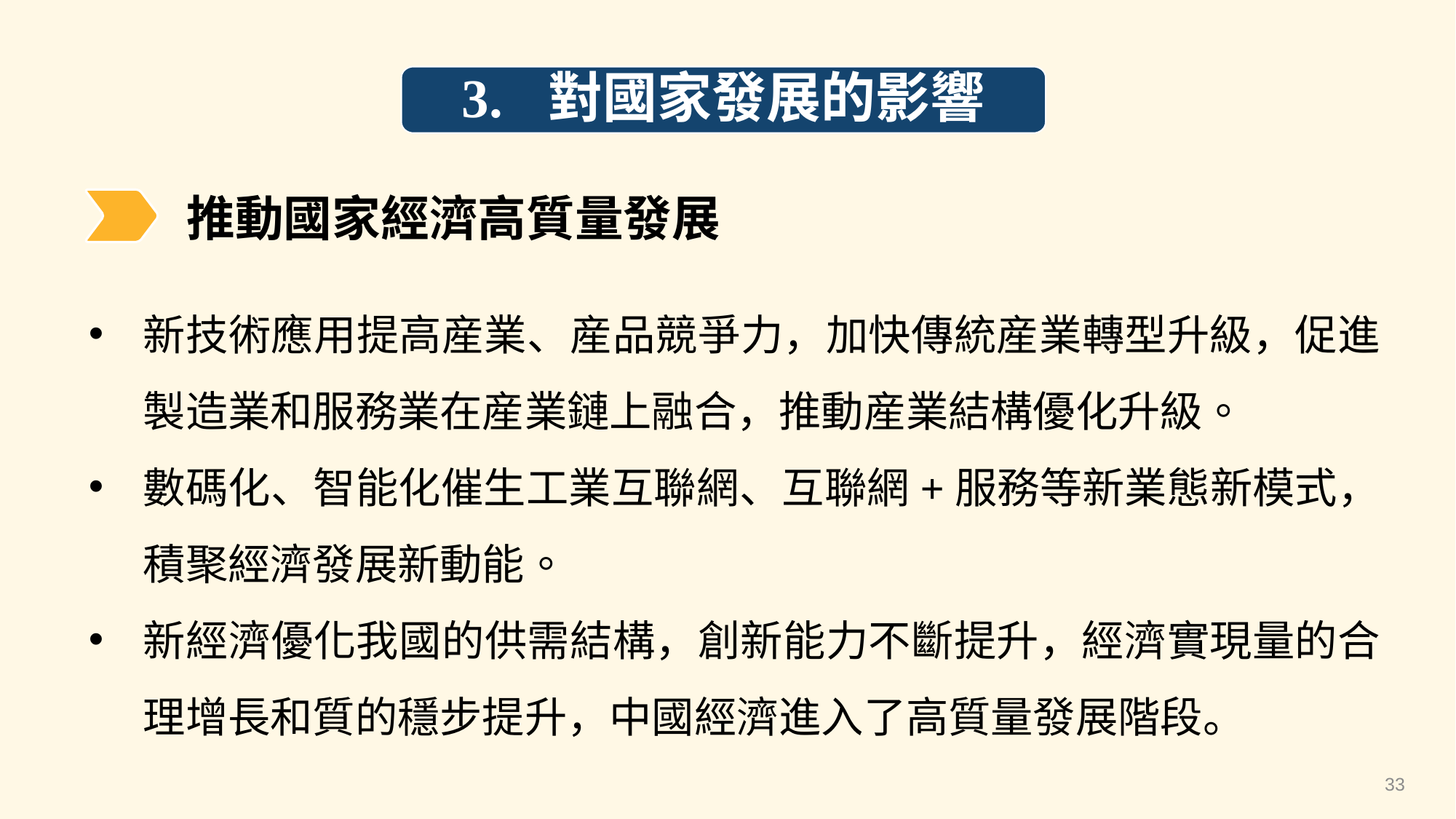

3. 對國家發展的影響
推動國家經濟高質量發展

新技術應用提高産業、産品競爭力，加快傳統産業轉型升級，促進製造業和服務業在産業鏈上融合，推動産業結構優化升級。
數碼化、智能化催生工業互聯網、互聯網+服務等新業態新模式，積聚經濟發展新動能。
新經濟優化我國的供需結構，創新能力不斷提升，經濟實現量的合理增長和質的穩步提升，中國經濟進入了高質量發展階段。